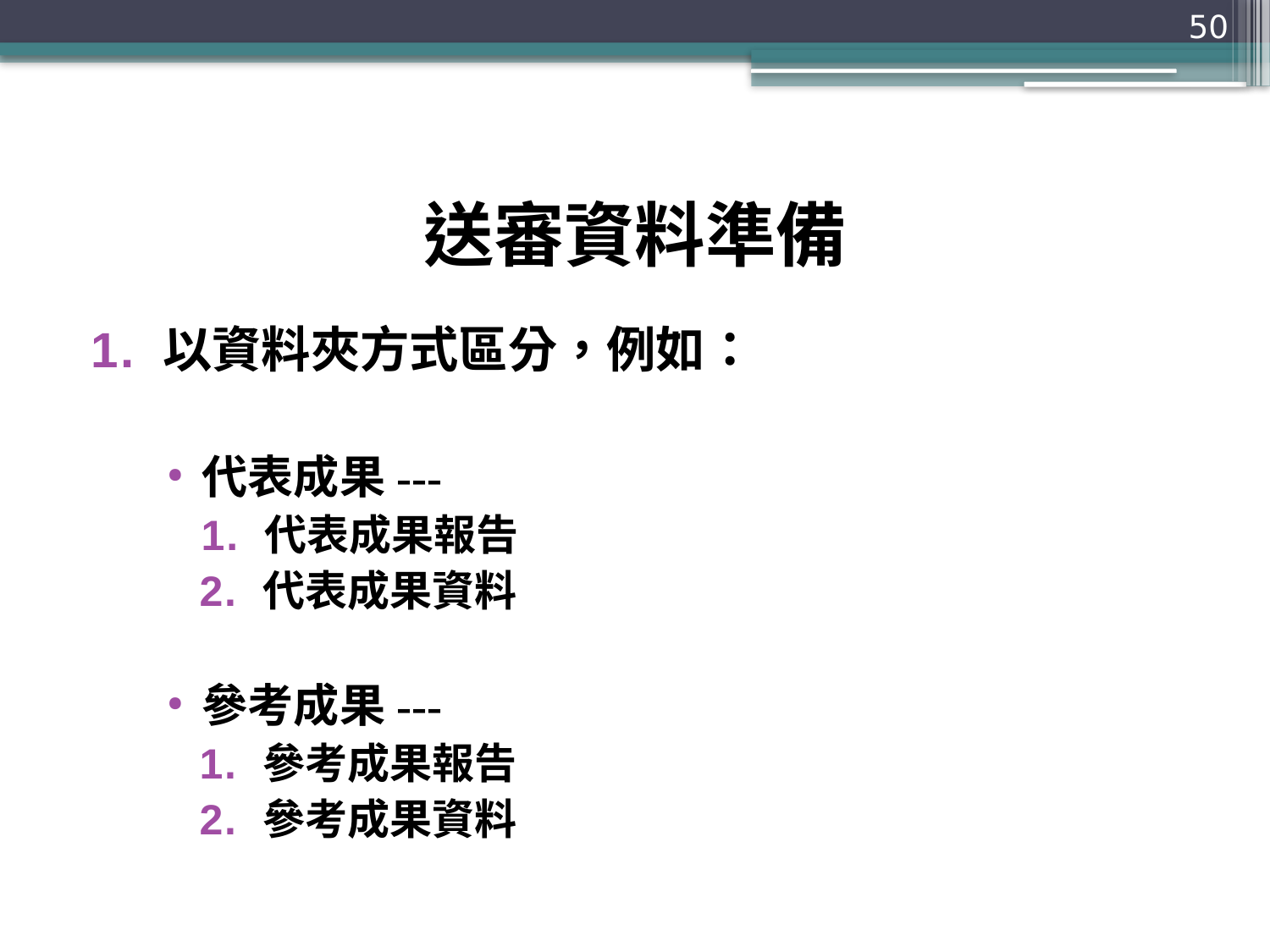

50
# 送審資料準備
以資料夾方式區分，例如：

代表成果---
代表成果報告
代表成果資料

參考成果---
參考成果報告
參考成果資料